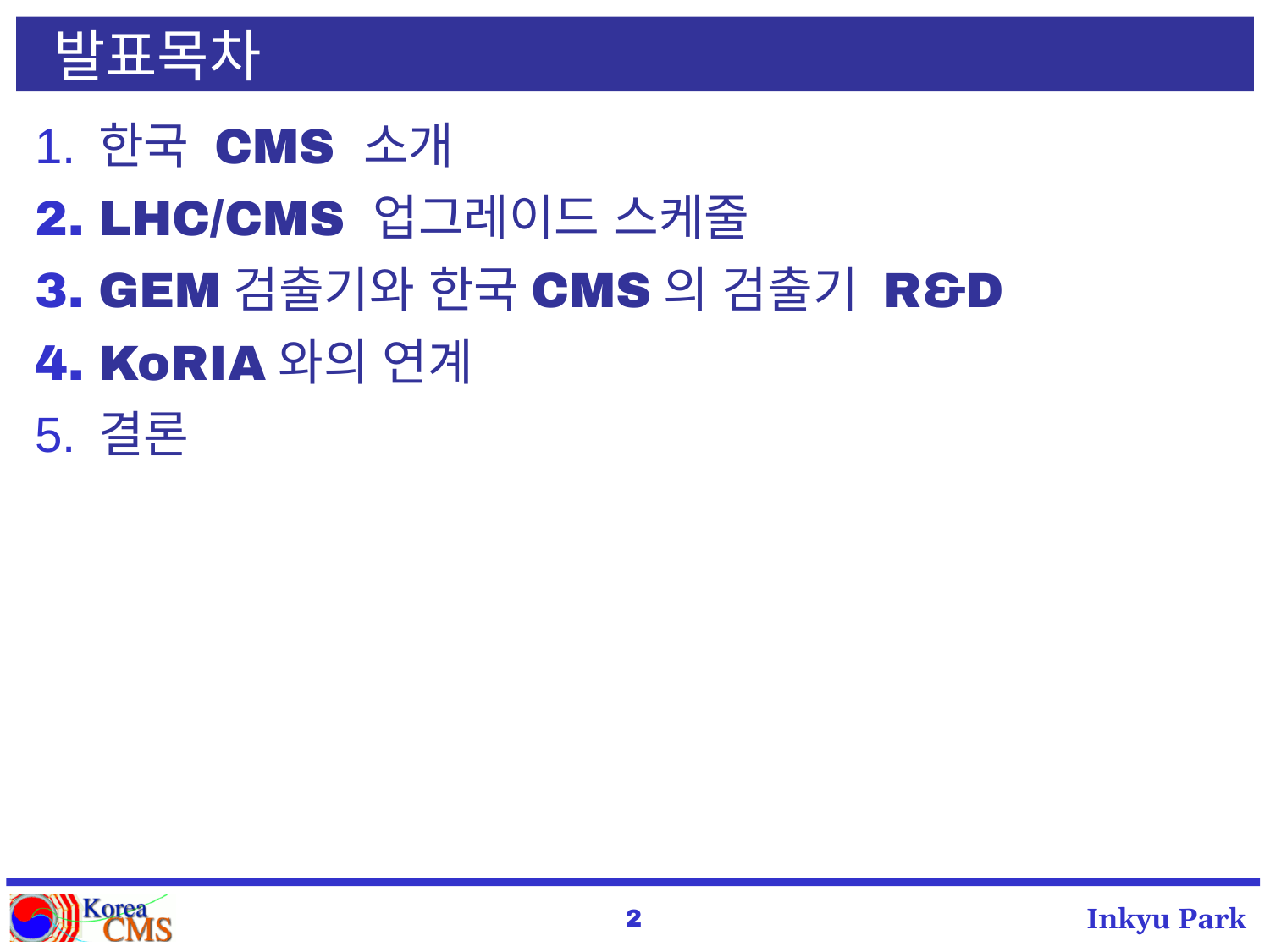

# 발표목차
한국 CMS 소개
LHC/CMS 업그레이드 스케줄
GEM검출기와 한국CMS의 검출기 R&D
KoRIA와의 연계
결론